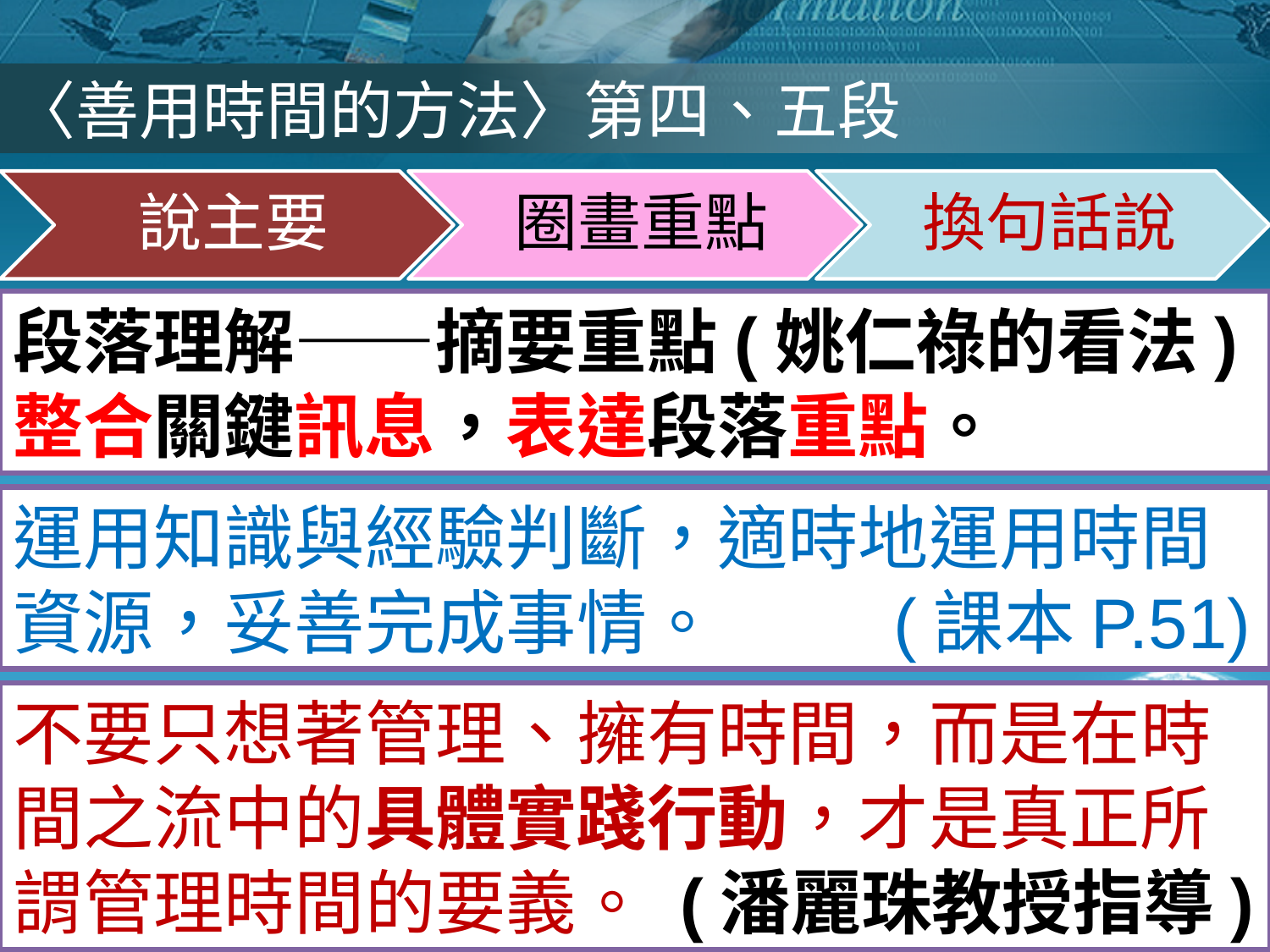

〈善用時間的方法〉第四、五段
說主要
圈畫重點
換句話說
段落理解——摘要重點(姚仁祿的看法)
整合關鍵訊息，表達段落重點。
運用知識與經驗判斷，適時地運用時間資源，妥善完成事情。          (課本P.51)
不要只想著管理、擁有時間，而是在時間之流中的具體實踐行動，才是真正所謂管理時間的要義。 (潘麗珠教授指導)